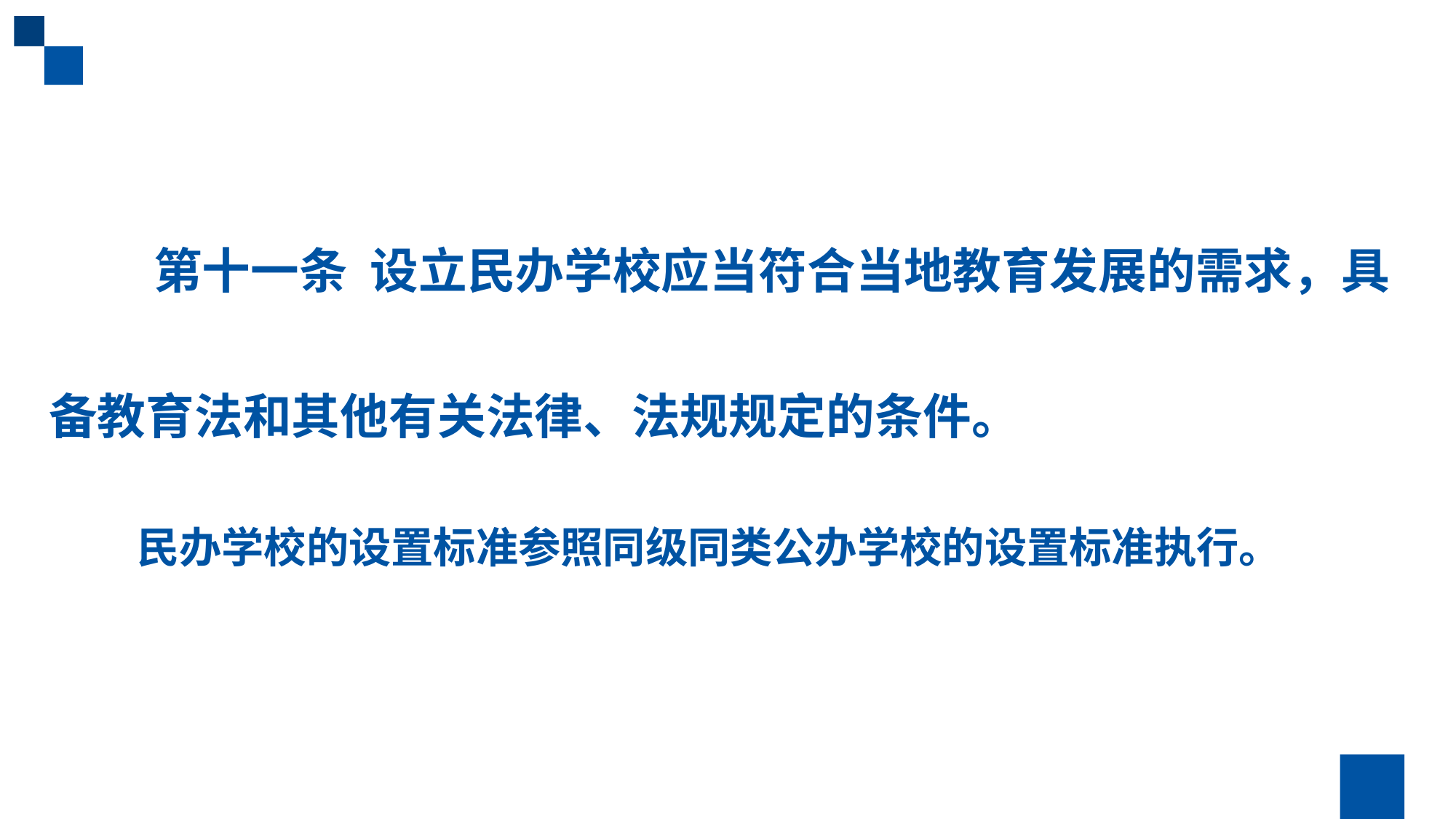

第十一条  设立民办学校应当符合当地教育发展的需求，具备教育法和其他有关法律、法规规定的条件。
   民办学校的设置标准参照同级同类公办学校的设置标准执行。

30